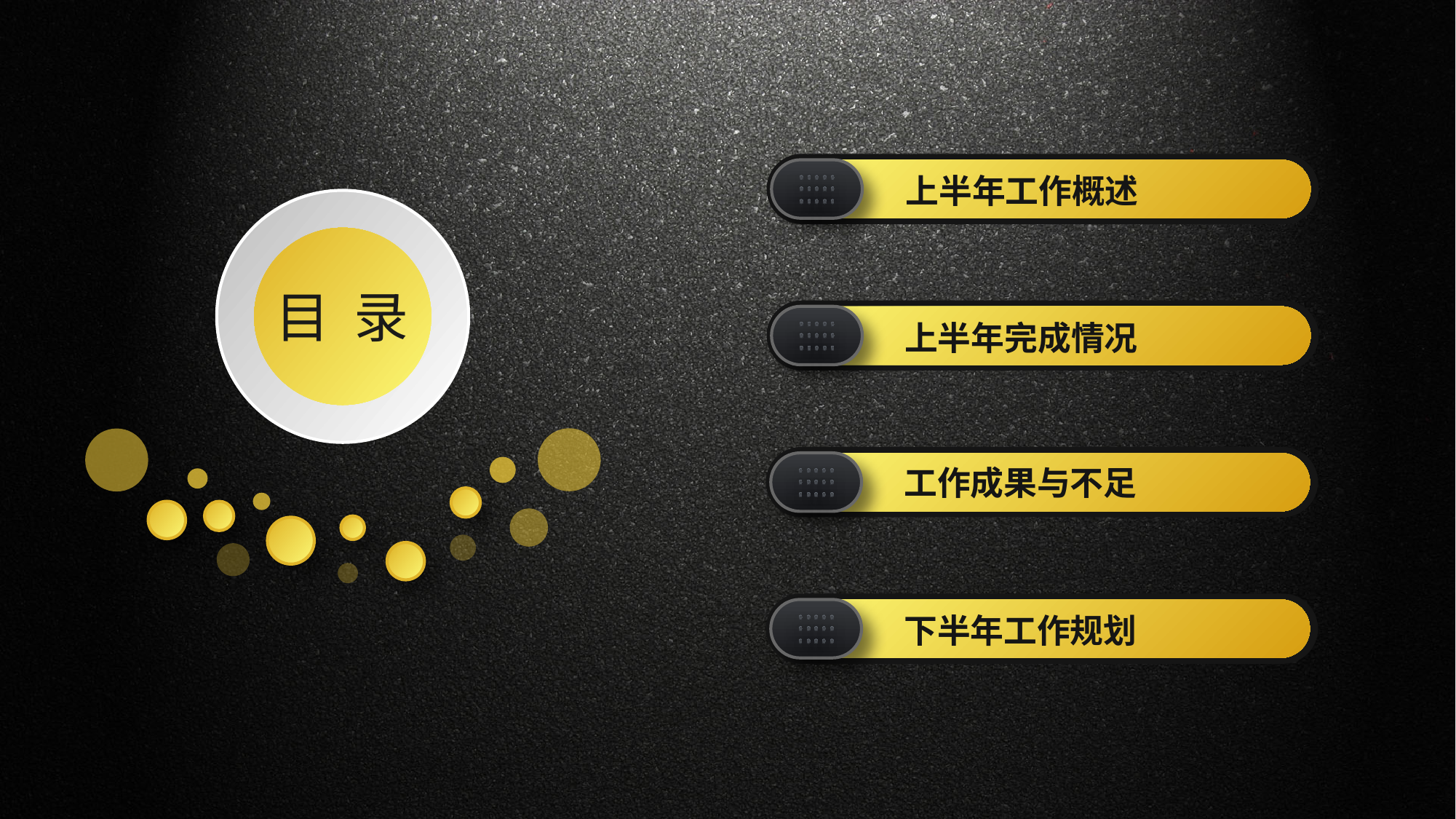

上半年工作概述

目  录
e7d195523061f1c0deeec63e560781cfd59afb0ea006f2a87ABB68BF51EA6619813959095094C18C62A12F549504892A4AAA8C1554C6663626E05CA27F281A14E6983772AFC3FB97135759321DEA3D704CB8FFD9D2544D200E821295B99E642BC8CC99085D9A4B047AF625EB62EA6216920310930D1B740A2E5A7C00F2829CCCFC2A56DAB046A1D786FBC3CD77441D8E

上半年完成情况

工作成果与不足

下半年工作规划